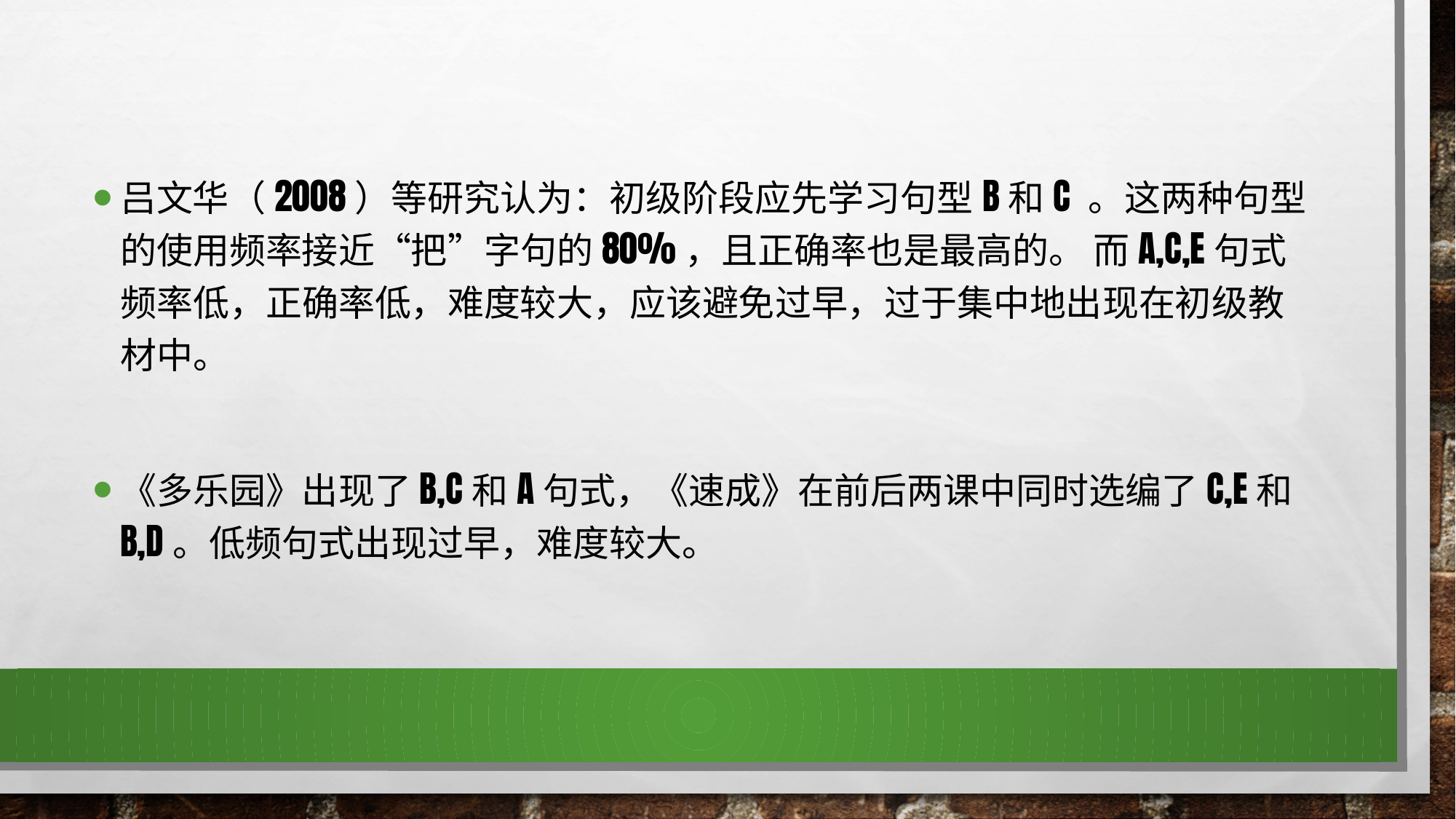

吕文华（2008）等研究认为：初级阶段应先学习句型b和c 。这两种句型的使用频率接近“把”字句的80%，且正确率也是最高的。 而a,c,e句式频率低，正确率低，难度较大，应该避免过早，过于集中地出现在初级教材中。

《多乐园》出现了b,c和a句式，《速成》在前后两课中同时选编了c,e和b,d。低频句式出现过早，难度较大。